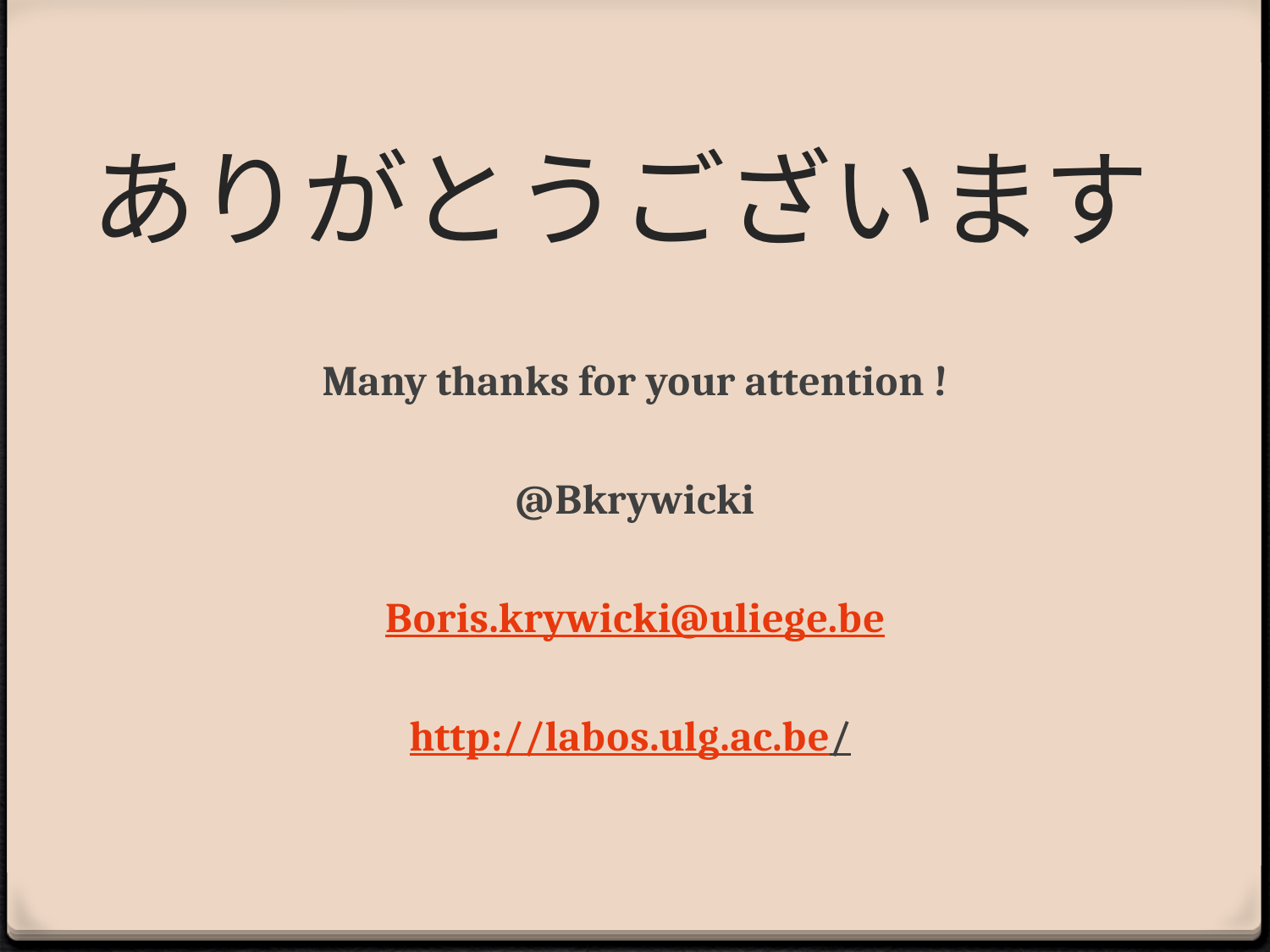

# ありがとうございます
Many thanks for your attention !

@Bkrywicki

Boris.krywicki@uliege.be

http://labos.ulg.ac.be/